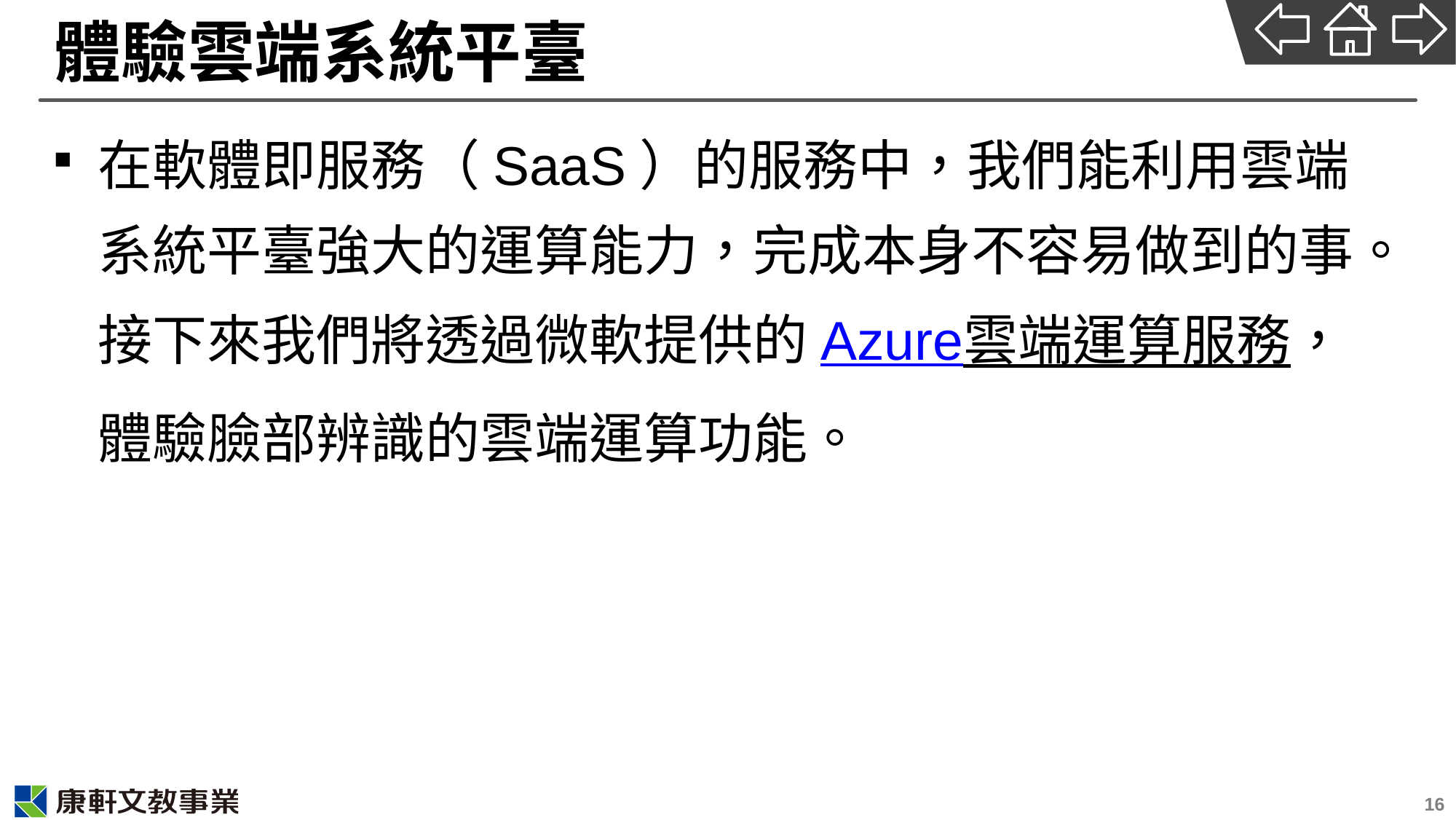

# 體驗雲端系統平臺
在軟體即服務（SaaS）的服務中，我們能利用雲端系統平臺強大的運算能力，完成本身不容易做到的事。接下來我們將透過微軟提供的Azure雲端運算服務，體驗臉部辨識的雲端運算功能。
16